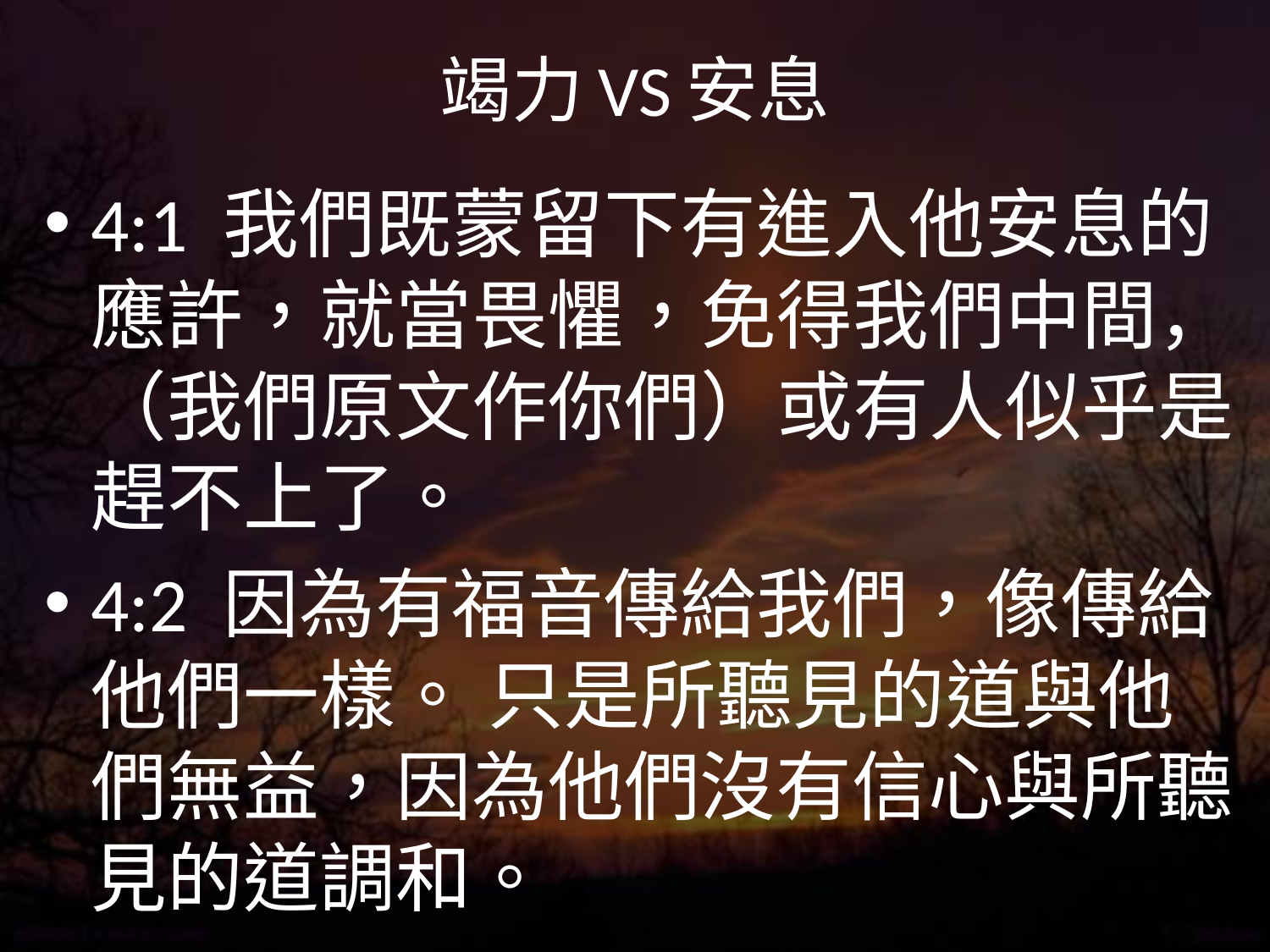

# 竭力VS安息
4:1 我們既蒙留下有進入他安息的應許，就當畏懼，免得我們中間，（我們原文作你們）或有人似乎是趕不上了。
4:2 因為有福音傳給我們，像傳給他們一樣。 只是所聽見的道與他們無益，因為他們沒有信心與所聽見的道調和。